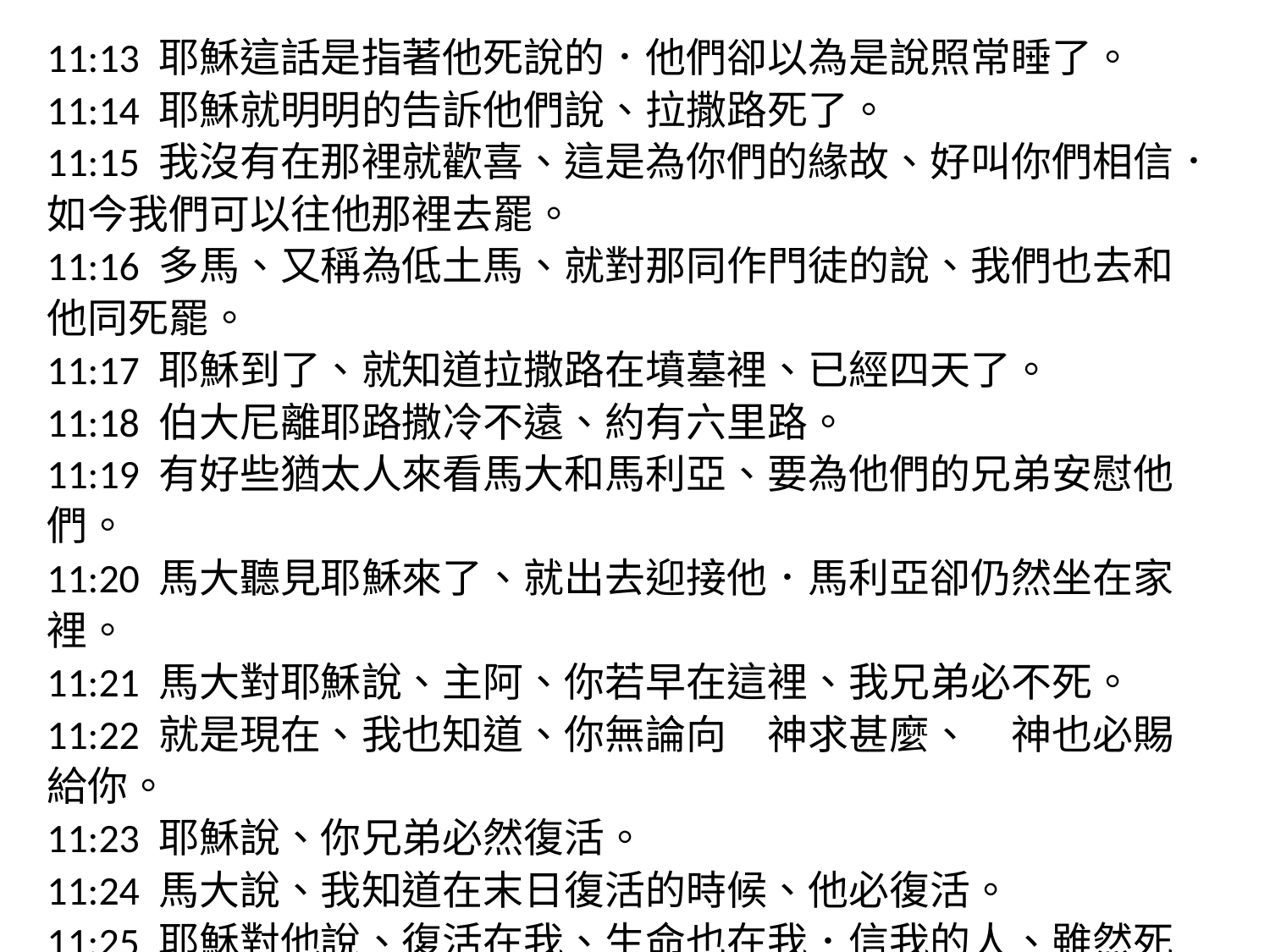

11:13 耶穌這話是指著他死說的．他們卻以為是說照常睡了。
11:14 耶穌就明明的告訴他們說、拉撒路死了。
11:15 我沒有在那裡就歡喜、這是為你們的緣故、好叫你們相信．如今我們可以往他那裡去罷。
11:16 多馬、又稱為低土馬、就對那同作門徒的說、我們也去和他同死罷。
11:17 耶穌到了、就知道拉撒路在墳墓裡、已經四天了。
11:18 伯大尼離耶路撒冷不遠、約有六里路。
11:19 有好些猶太人來看馬大和馬利亞、要為他們的兄弟安慰他們。
11:20 馬大聽見耶穌來了、就出去迎接他．馬利亞卻仍然坐在家裡。
11:21 馬大對耶穌說、主阿、你若早在這裡、我兄弟必不死。
11:22 就是現在、我也知道、你無論向　神求甚麼、　神也必賜給你。
11:23 耶穌說、你兄弟必然復活。
11:24 馬大說、我知道在末日復活的時候、他必復活。
11:25 耶穌對他說、復活在我、生命也在我．信我的人、雖然死了、也必復活．